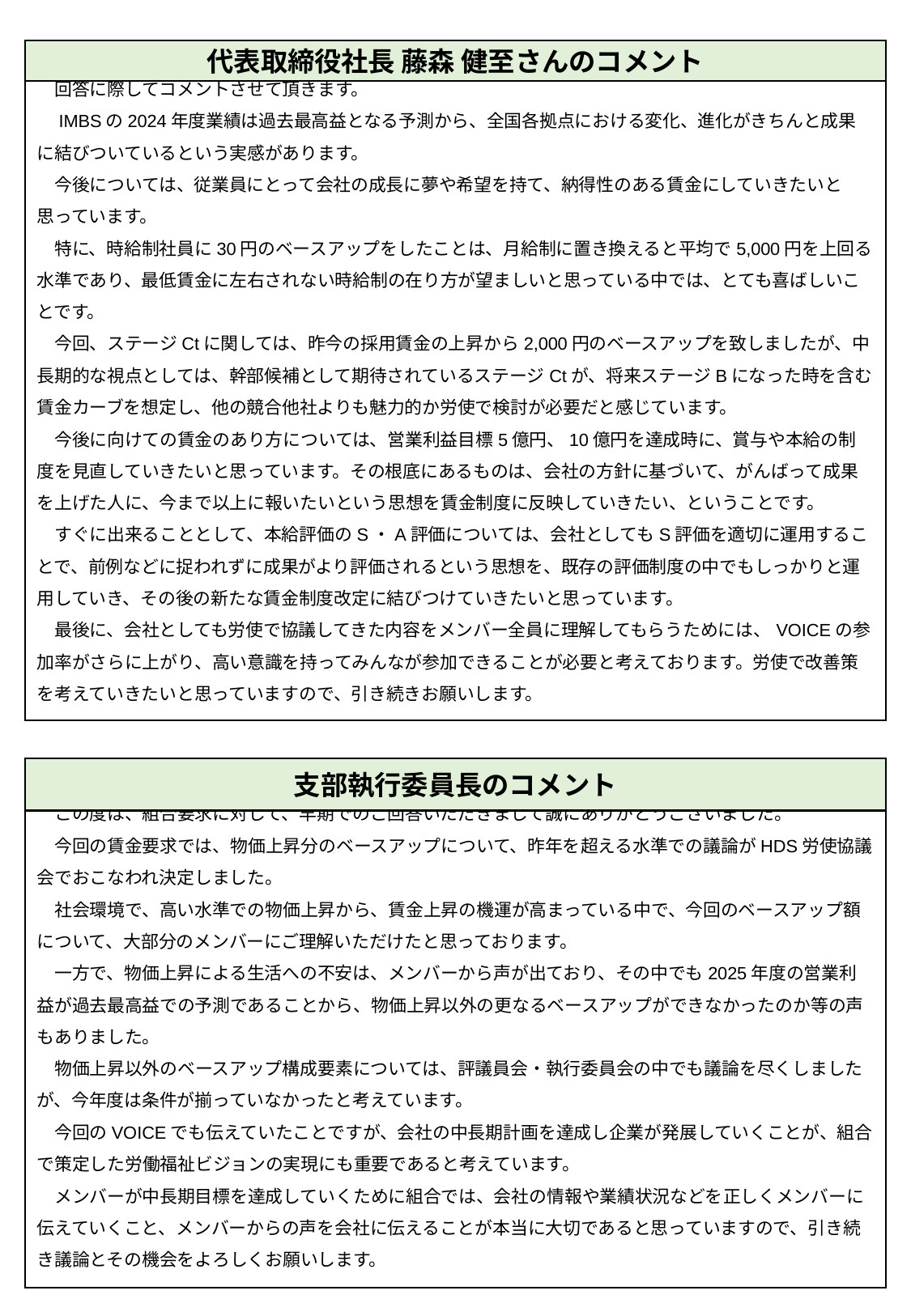

回答に際してコメントさせて頂きます。
　IMBSの2024年度業績は過去最高益となる予測から、全国各拠点における変化、進化がきちんと成果に結びついているという実感があります。
　今後については、従業員にとって会社の成長に夢や希望を持て、納得性のある賃金にしていきたいと思っています。
　特に、時給制社員に30円のベースアップをしたことは、月給制に置き換えると平均で5,000円を上回る水準であり、最低賃金に左右されない時給制の在り方が望ましいと思っている中では、とても喜ばしいことです。
　今回、ステージCtに関しては、昨今の採用賃金の上昇から2,000円のベースアップを致しましたが、中長期的な視点としては、幹部候補として期待されているステージCtが、将来ステージBになった時を含む賃金カーブを想定し、他の競合他社よりも魅力的か労使で検討が必要だと感じています。
　今後に向けての賃金のあり方については、営業利益目標5億円、10億円を達成時に、賞与や本給の制度を見直していきたいと思っています。その根底にあるものは、会社の方針に基づいて、がんばって成果を上げた人に、今まで以上に報いたいという思想を賃金制度に反映していきたい、ということです。
　すぐに出来ることとして、本給評価のS・A評価については、会社としてもS評価を適切に運用することで、前例などに捉われずに成果がより評価されるという思想を、既存の評価制度の中でもしっかりと運用していき、その後の新たな賃金制度改定に結びつけていきたいと思っています。
　最後に、会社としても労使で協議してきた内容をメンバー全員に理解してもらうためには、VOICEの参加率がさらに上がり、高い意識を持ってみんなが参加できることが必要と考えております。労使で改善策を考えていきたいと思っていますので、引き続きお願いします。
代表取締役社長 藤森 健至さんのコメント

　この度は、組合要求に対して、早期でのご回答いただきまして誠にありがとうございました。
　今回の賃金要求では、物価上昇分のベースアップについて、昨年を超える水準での議論がHDS労使協議会でおこなわれ決定しました。
　社会環境で、高い水準での物価上昇から、賃金上昇の機運が高まっている中で、今回のベースアップ額について、大部分のメンバーにご理解いただけたと思っております。
　一方で、物価上昇による生活への不安は、メンバーから声が出ており、その中でも2025年度の営業利益が過去最高益での予測であることから、物価上昇以外の更なるベースアップができなかったのか等の声もありました。
　物価上昇以外のベースアップ構成要素については、評議員会・執行委員会の中でも議論を尽くしましたが、今年度は条件が揃っていなかったと考えています。
　今回のVOICEでも伝えていたことですが、会社の中長期計画を達成し企業が発展していくことが、組合で策定した労働福祉ビジョンの実現にも重要であると考えています。
　メンバーが中長期目標を達成していくために組合では、会社の情報や業績状況などを正しくメンバーに伝えていくこと、メンバーからの声を会社に伝えることが本当に大切であると思っていますので、引き続き議論とその機会をよろしくお願いします。
支部執行委員長のコメント